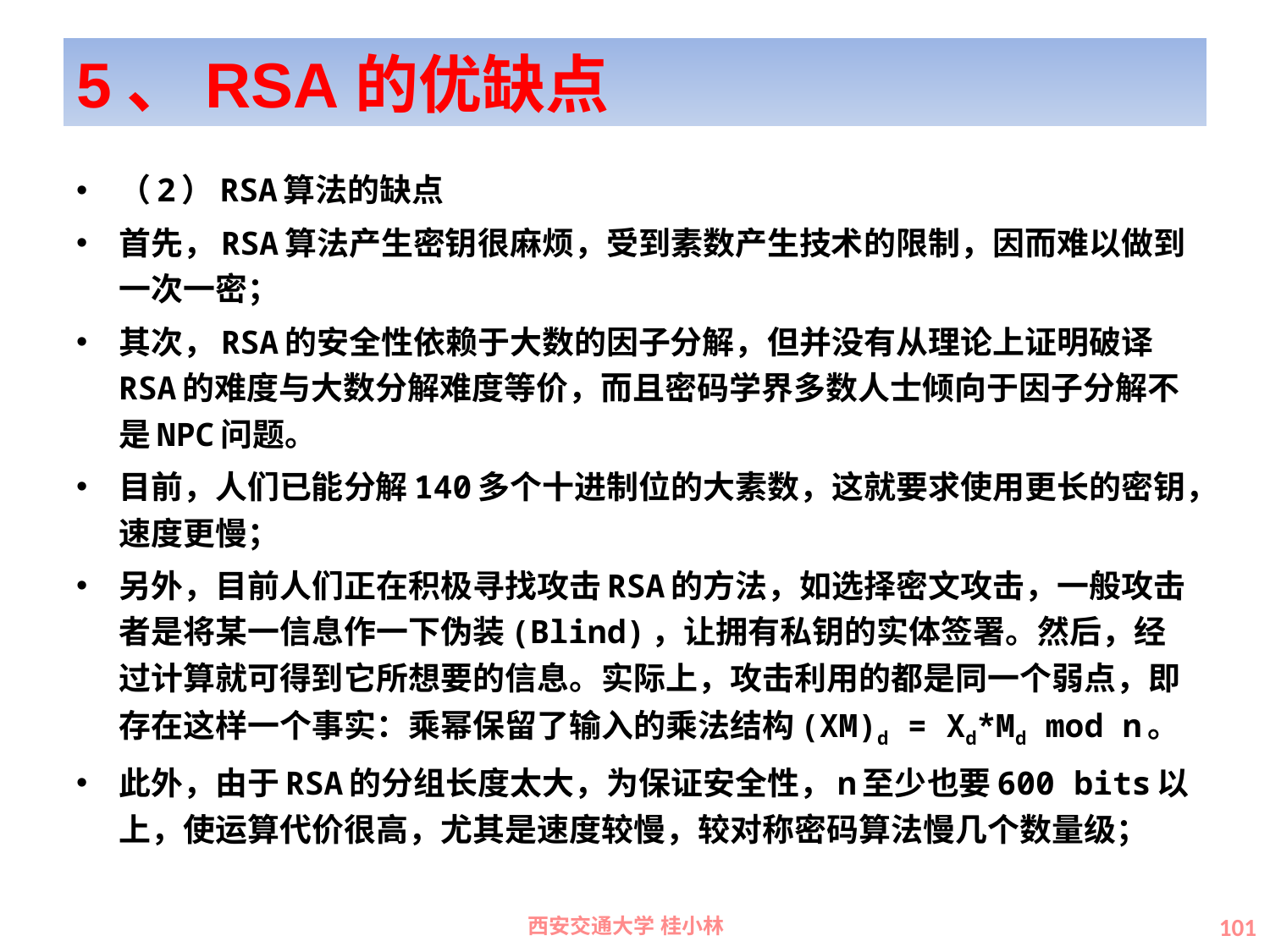

# 5、RSA的优缺点
（2）RSA算法的缺点
首先，RSA算法产生密钥很麻烦，受到素数产生技术的限制，因而难以做到一次一密；
其次，RSA的安全性依赖于大数的因子分解，但并没有从理论上证明破译RSA的难度与大数分解难度等价，而且密码学界多数人士倾向于因子分解不是NPC问题。
目前，人们已能分解140多个十进制位的大素数，这就要求使用更长的密钥，速度更慢；
另外，目前人们正在积极寻找攻击RSA的方法，如选择密文攻击，一般攻击者是将某一信息作一下伪装(Blind)，让拥有私钥的实体签署。然后，经过计算就可得到它所想要的信息。实际上，攻击利用的都是同一个弱点，即存在这样一个事实：乘幂保留了输入的乘法结构(XM)d = Xd*Md mod n。
此外，由于RSA的分组长度太大，为保证安全性，n至少也要600 bits以上，使运算代价很高，尤其是速度较慢，较对称密码算法慢几个数量级；

西安交通大学 桂小林
101